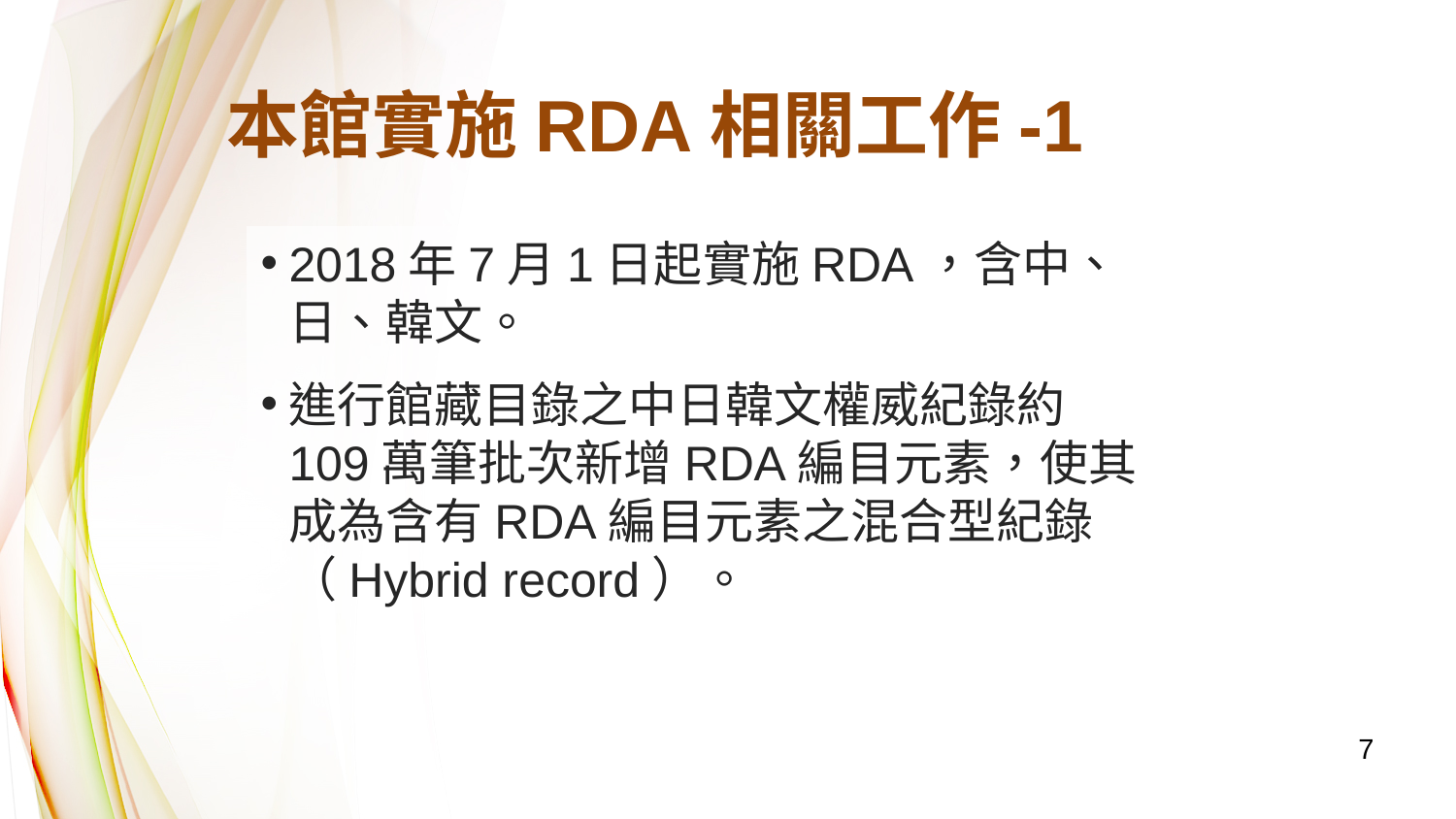

本館實施RDA相關工作-1
2018年7月1日起實施RDA，含中、日、韓文。
進行館藏目錄之中日韓文權威紀錄約
109萬筆批次新增RDA編目元素，使其成為含有RDA編目元素之混合型紀錄（Hybrid record）。
7